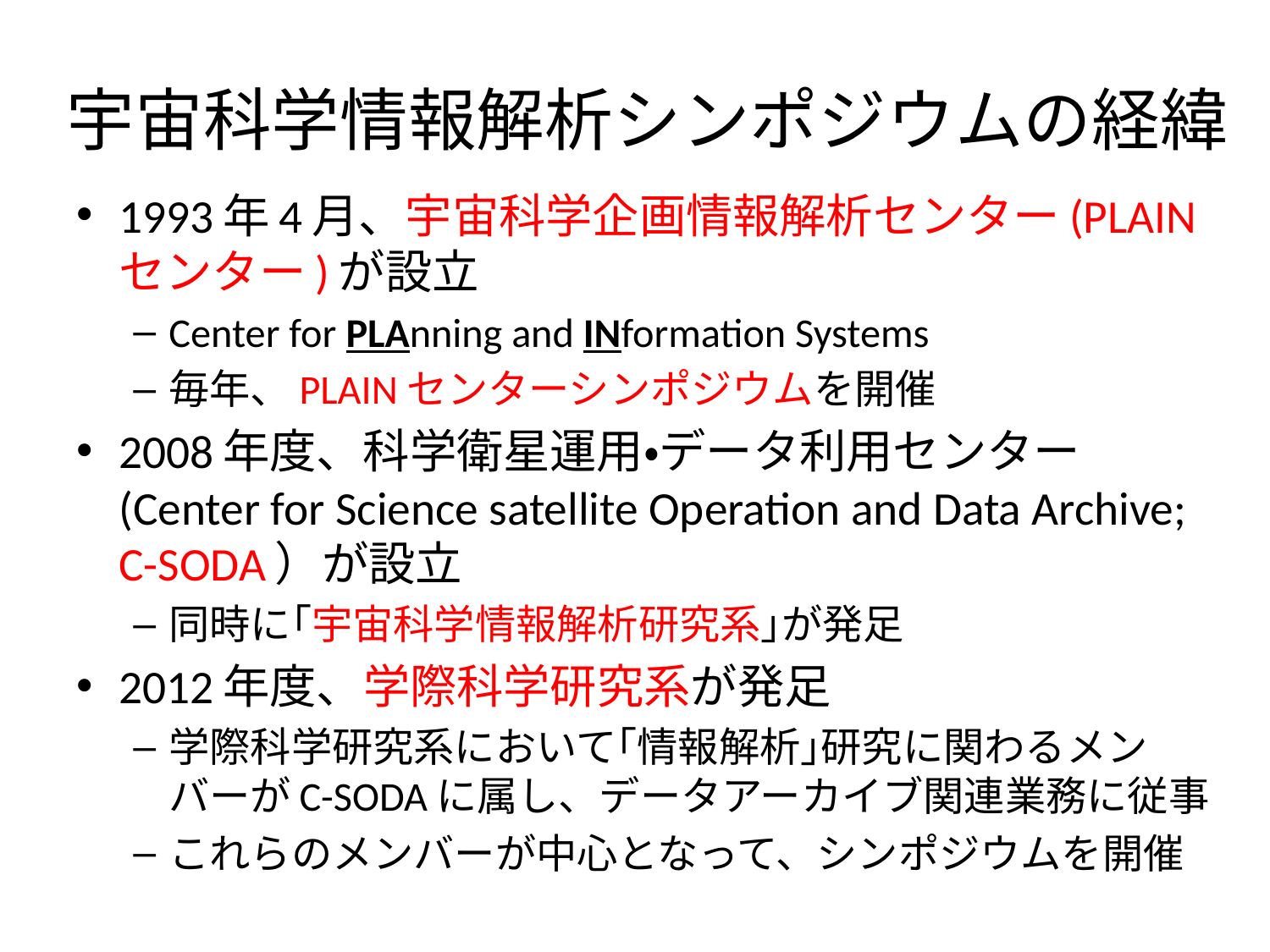

# 宇宙科学情報解析シンポジウムの経緯
1993年4月、宇宙科学企画情報解析センター(PLAINセンター)が設立
Center for PLAnning and INformation Systems
毎年、PLAINセンターシンポジウムを開催
2008年度、科学衛星運用・データ利用センター(Center for Science satellite Operation and Data Archive; C-SODA）が設立
同時に｢宇宙科学情報解析研究系｣が発足
2012年度、学際科学研究系が発足
学際科学研究系において｢情報解析｣研究に関わるメンバーがC-SODAに属し、データアーカイブ関連業務に従事
これらのメンバーが中心となって、シンポジウムを開催